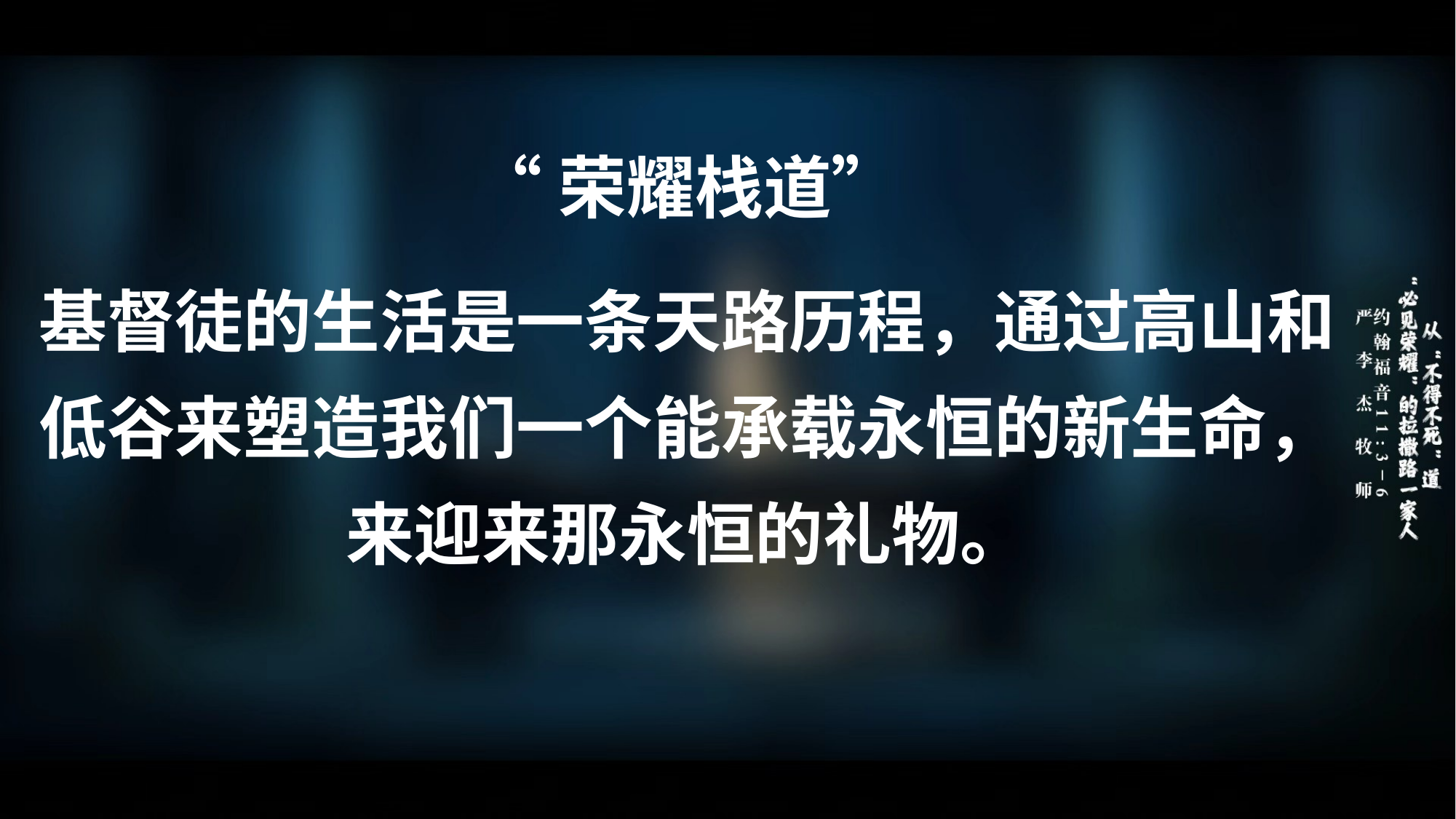

“荣耀栈道”
基督徒的生活是一条天路历程，通过高山和低谷来塑造我们一个能承载永恒的新生命，来迎来那永恒的礼物。